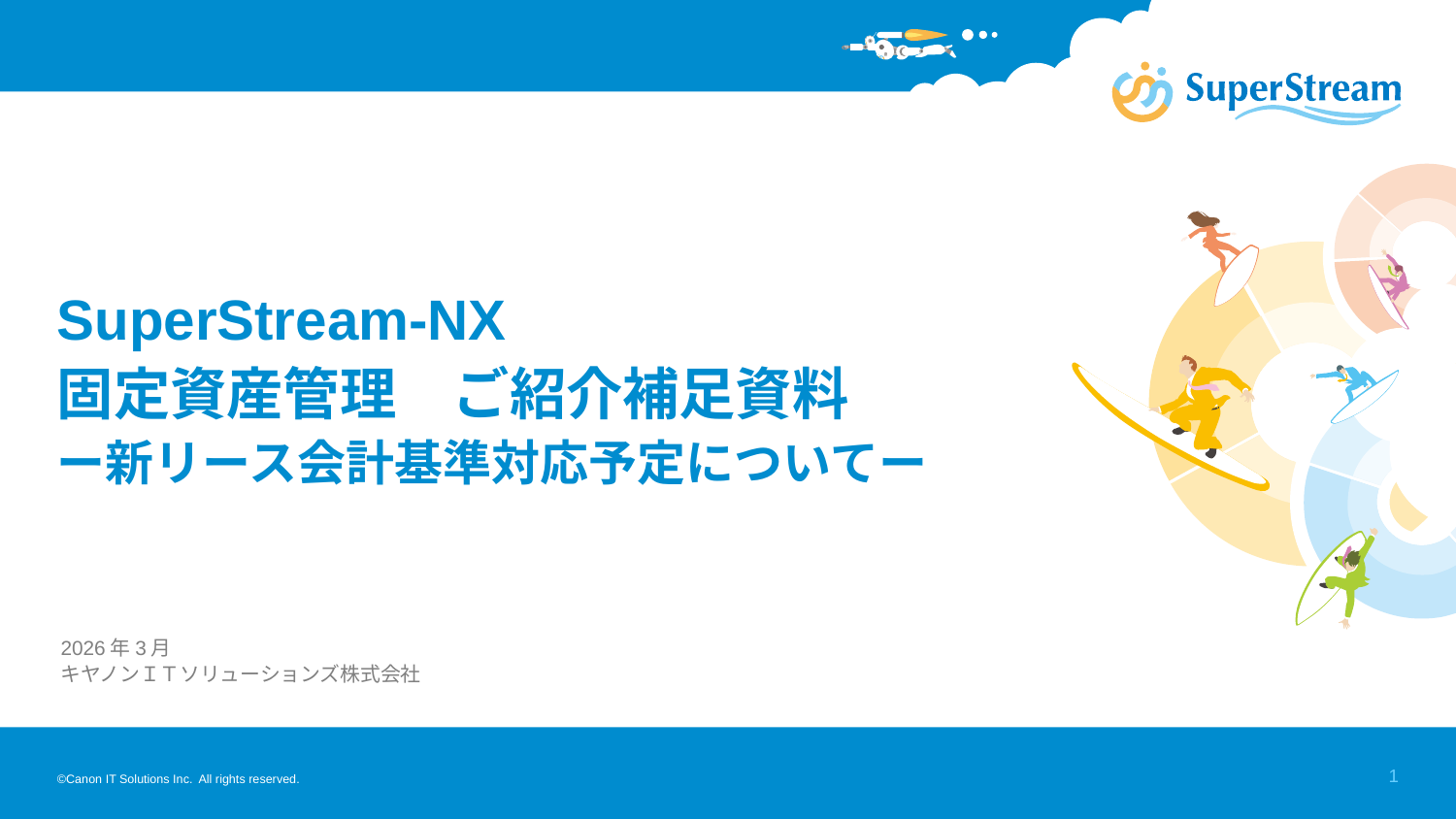

# SuperStream-NX 固定資産管理　ご紹介補足資料 ー新リース会計基準対応予定についてー
2026年3月
キヤノンＩＴソリューションズ株式会社
©Canon IT Solutions Inc.  All rights reserved.
1